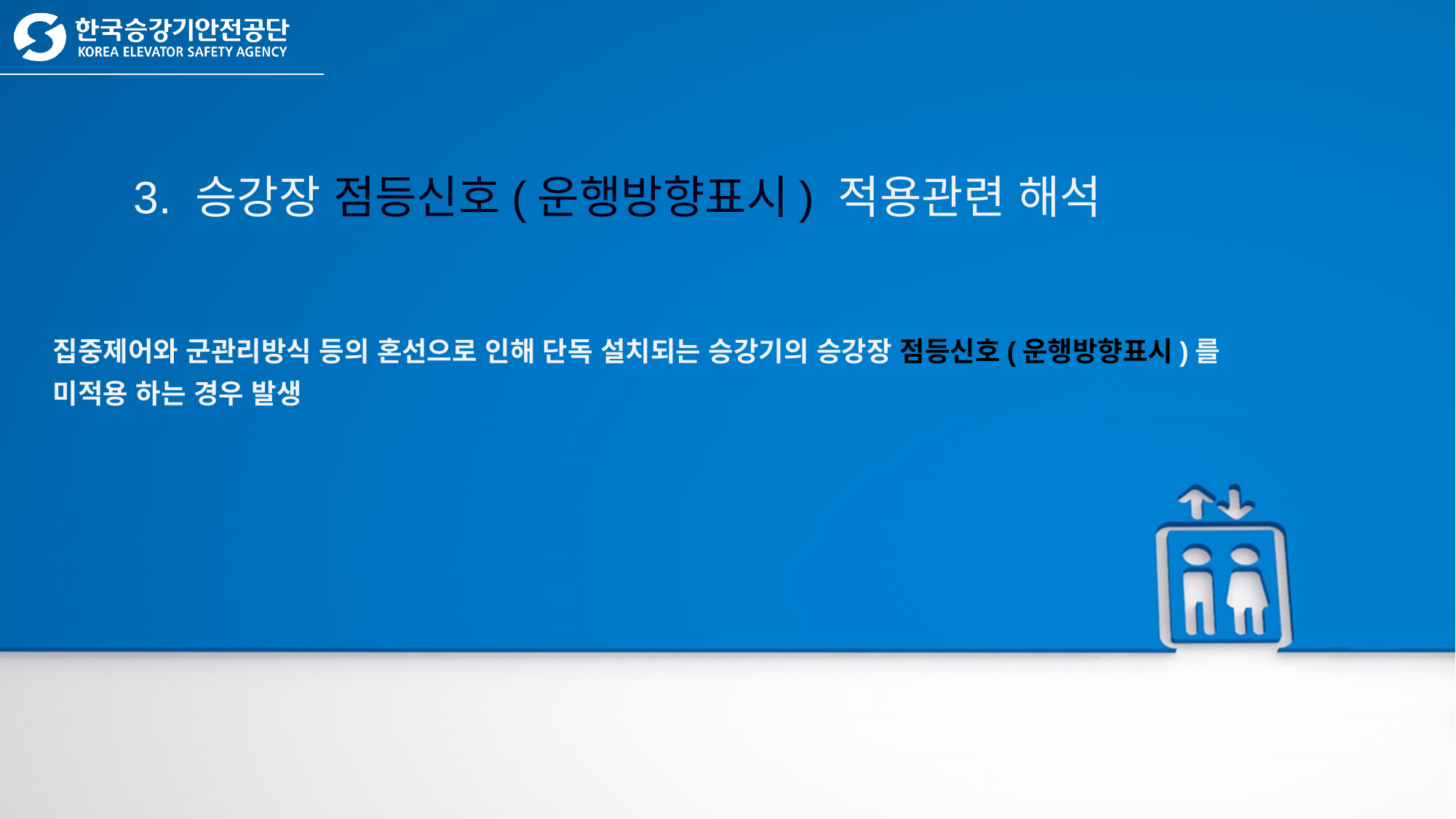

3. 승강장 점등신호(운행방향표시) 적용관련 해석
집중제어와 군관리방식 등의 혼선으로 인해 단독 설치되는 승강기의 승강장 점등신호(운행방향표시)를
미적용 하는 경우 발생